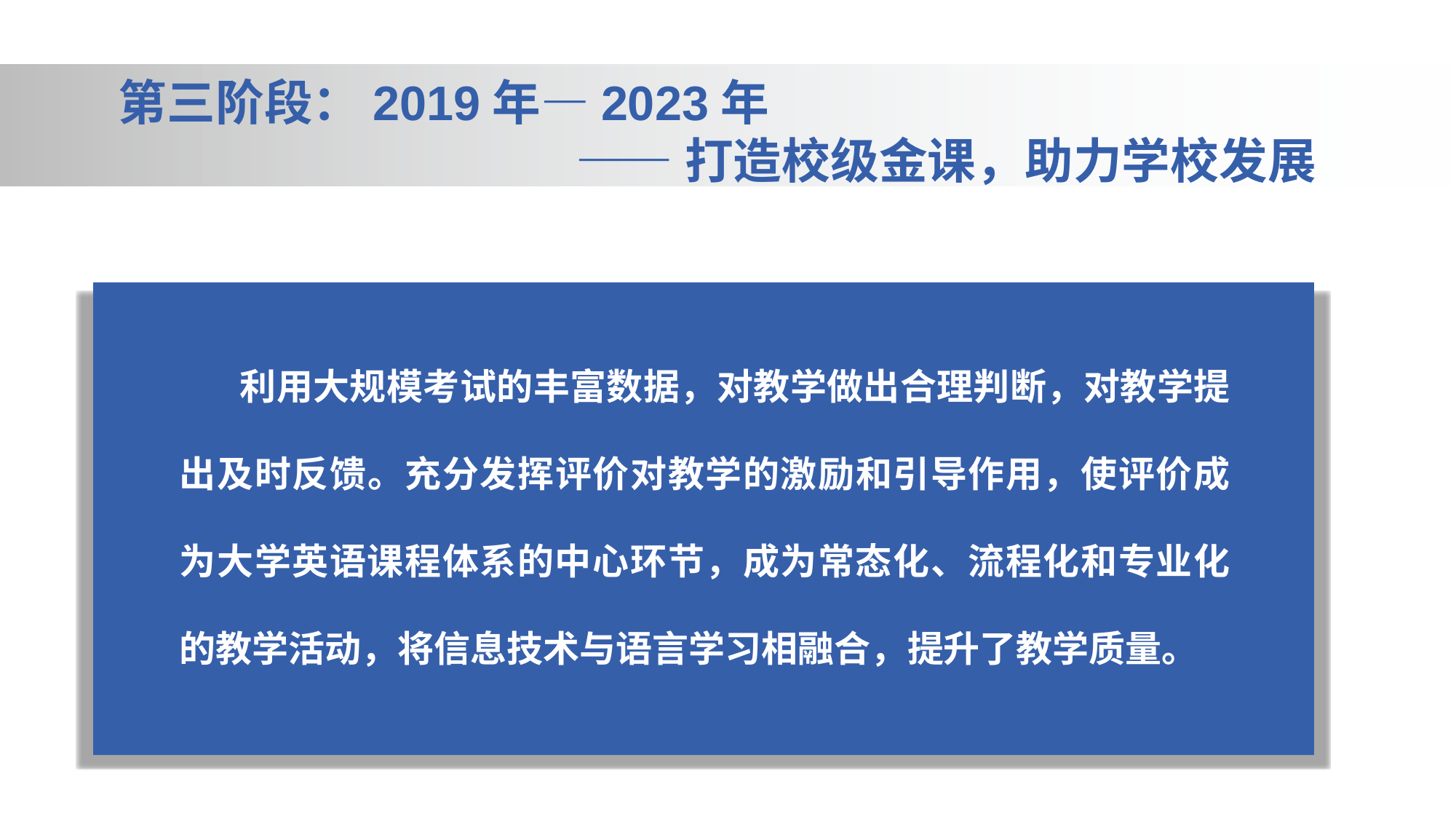

第三阶段：2019年—2023年
——打造校级金课，助力学校发展

      利用大规模考试的丰富数据，对教学做出合理判断，对教学提出及时反馈。充分发挥评价对教学的激励和引导作用，使评价成为大学英语课程体系的中心环节，成为常态化、流程化和专业化的教学活动，将信息技术与语言学习相融合，提升了教学质量。